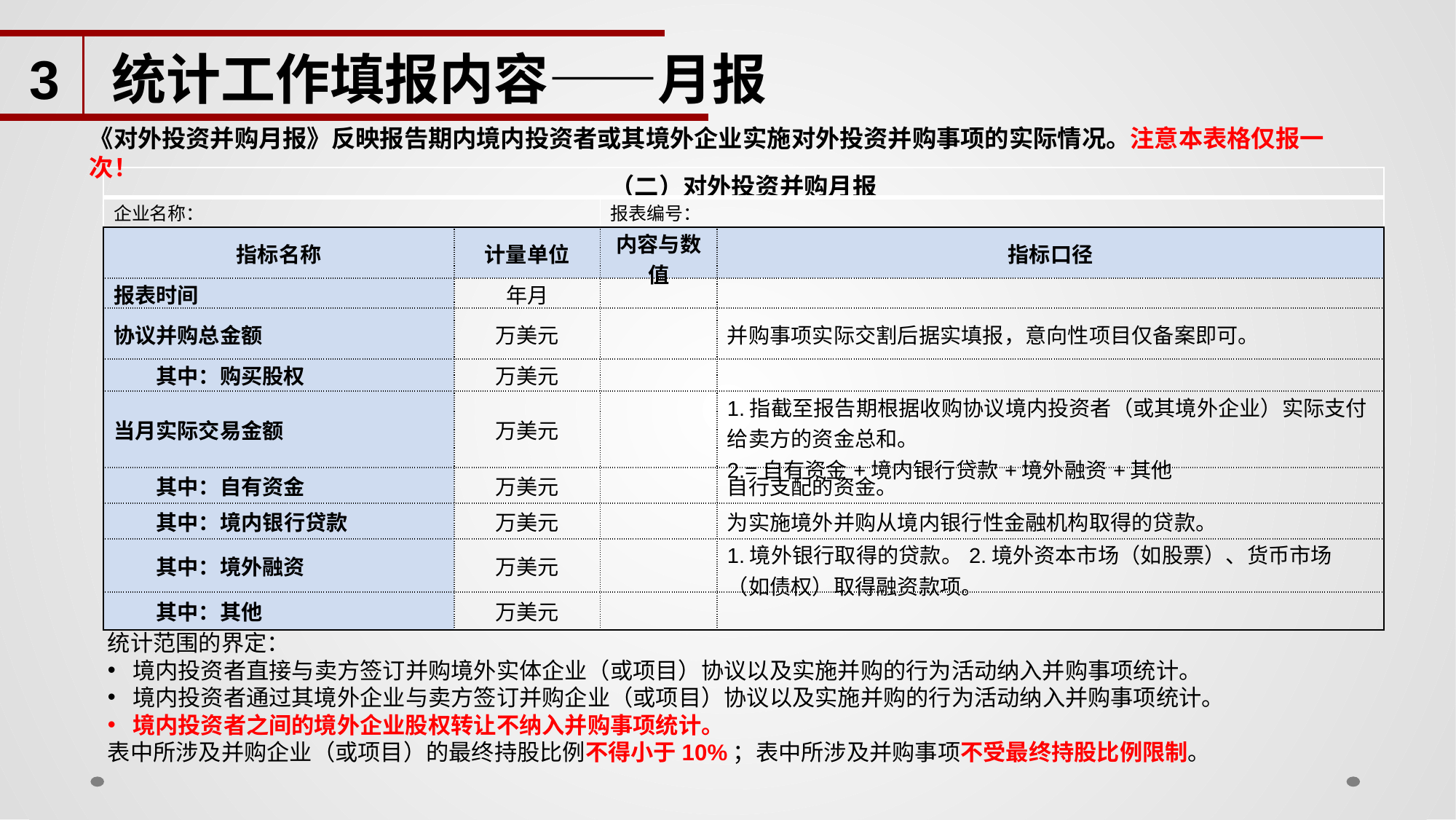

3
统计工作填报内容——月报
《对外投资并购月报》反映报告期内境内投资者或其境外企业实施对外投资并购事项的实际情况。注意本表格仅报一次！
| （二）对外投资并购月报 |  |  |  |
| --- | --- | --- | --- |
| 企业名称： |  | 报表编号： |  |
| 指标名称 | 计量单位 | 内容与数值 | 指标口径 |
| 报表时间 | 年月 |  |  |
| 协议并购总金额 | 万美元 |  | 并购事项实际交割后据实填报，意向性项目仅备案即可。 |
| 其中：购买股权 | 万美元 |  |  |
| 当月实际交易金额 | 万美元 |  | 1.指截至报告期根据收购协议境内投资者（或其境外企业）实际支付给卖方的资金总和。 2.=自有资金+境内银行贷款+境外融资+其他 |
| 其中：自有资金 | 万美元 |  | 自行支配的资金。 |
| 其中：境内银行贷款 | 万美元 |  | 为实施境外并购从境内银行性金融机构取得的贷款。 |
| 其中：境外融资 | 万美元 |  | 1.境外银行取得的贷款。2.境外资本市场（如股票）、货币市场（如债权）取得融资款项。 |
| 其中：其他 | 万美元 |  |  |
统计范围的界定：
境内投资者直接与卖方签订并购境外实体企业（或项目）协议以及实施并购的行为活动纳入并购事项统计。
境内投资者通过其境外企业与卖方签订并购企业（或项目）协议以及实施并购的行为活动纳入并购事项统计。
境内投资者之间的境外企业股权转让不纳入并购事项统计。
表中所涉及并购企业（或项目）的最终持股比例不得小于10%；表中所涉及并购事项不受最终持股比例限制。